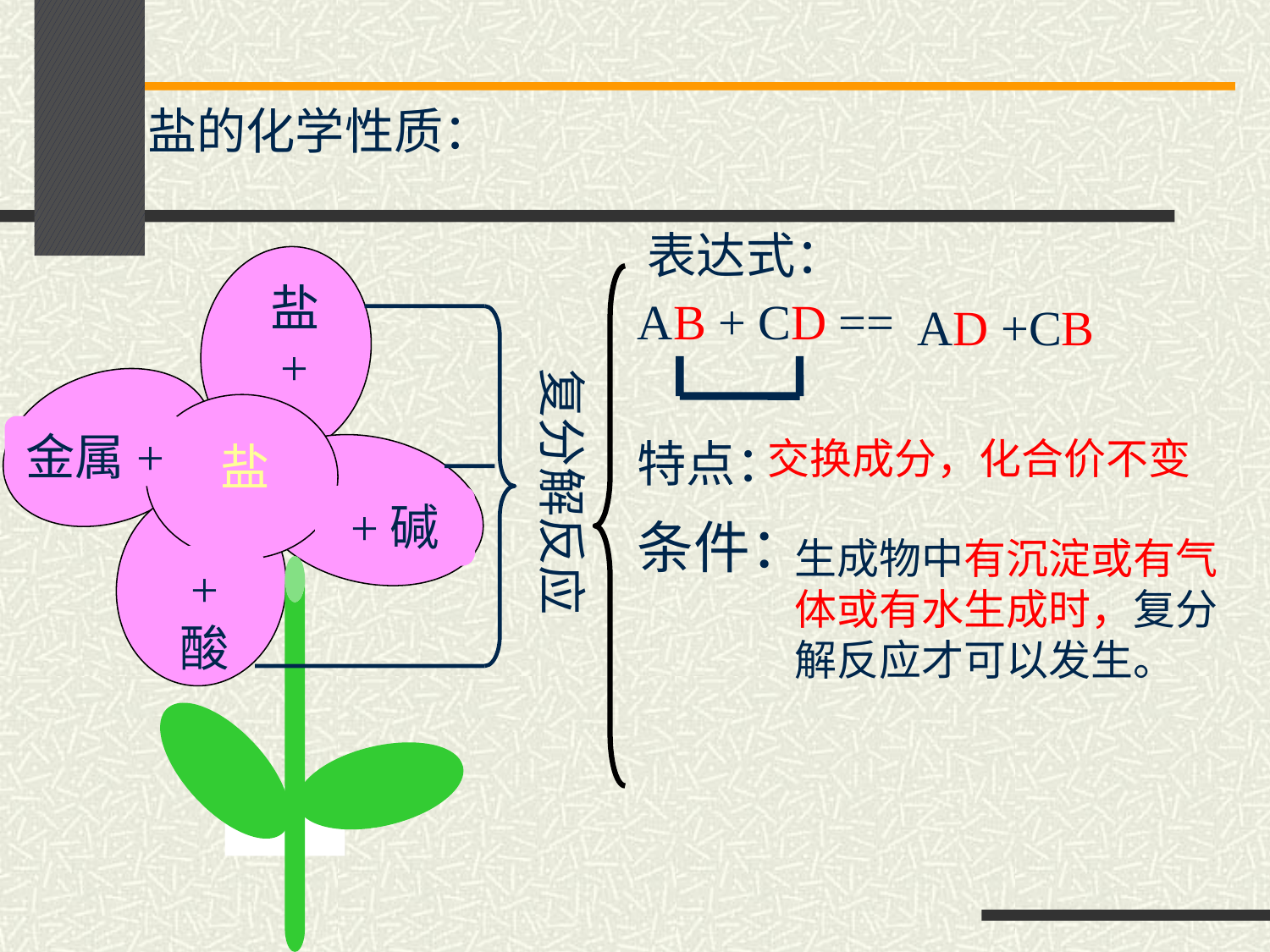

盐的化学性质：
表达式：

盐
+
AB + CD ==
AD +CB

复分解反应

金属+

盐

特点：
交换成分，化合价不变
+碱
条件：
生成物中有沉淀或有气体或有水生成时，复分解反应才可以发生。
+
酸